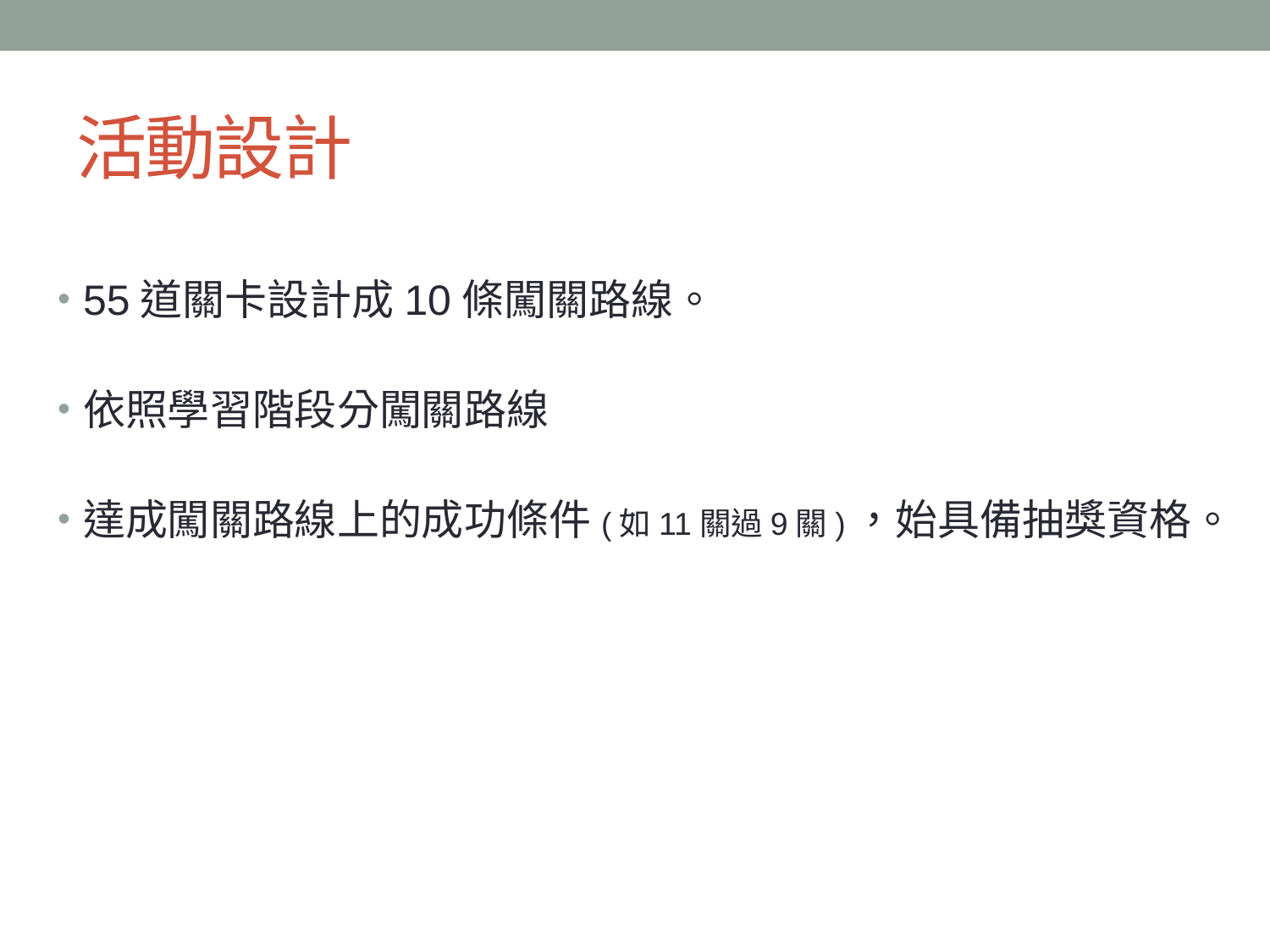

# 活動設計
55道關卡設計成10條闖關路線。
依照學習階段分闖關路線
達成闖關路線上的成功條件(如11關過9關)，始具備抽獎資格。